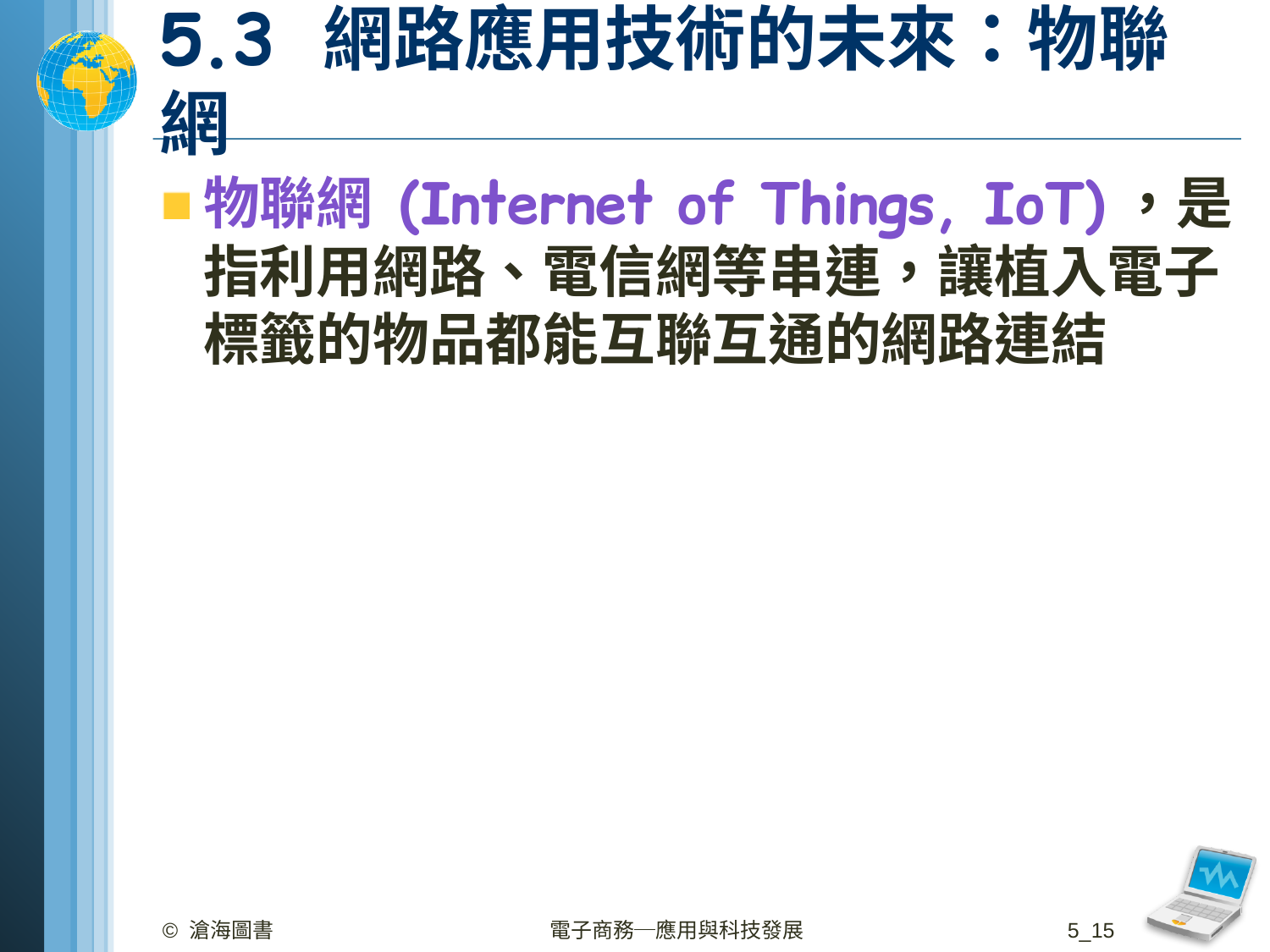

# 5.3 網路應用技術的未來：物聯網
物聯網 (Internet of Things, IoT)，是指利用網路、電信網等串連，讓植入電子標籤的物品都能互聯互通的網路連結
© 滄海圖書
電子商務─應用與科技發展
5_15